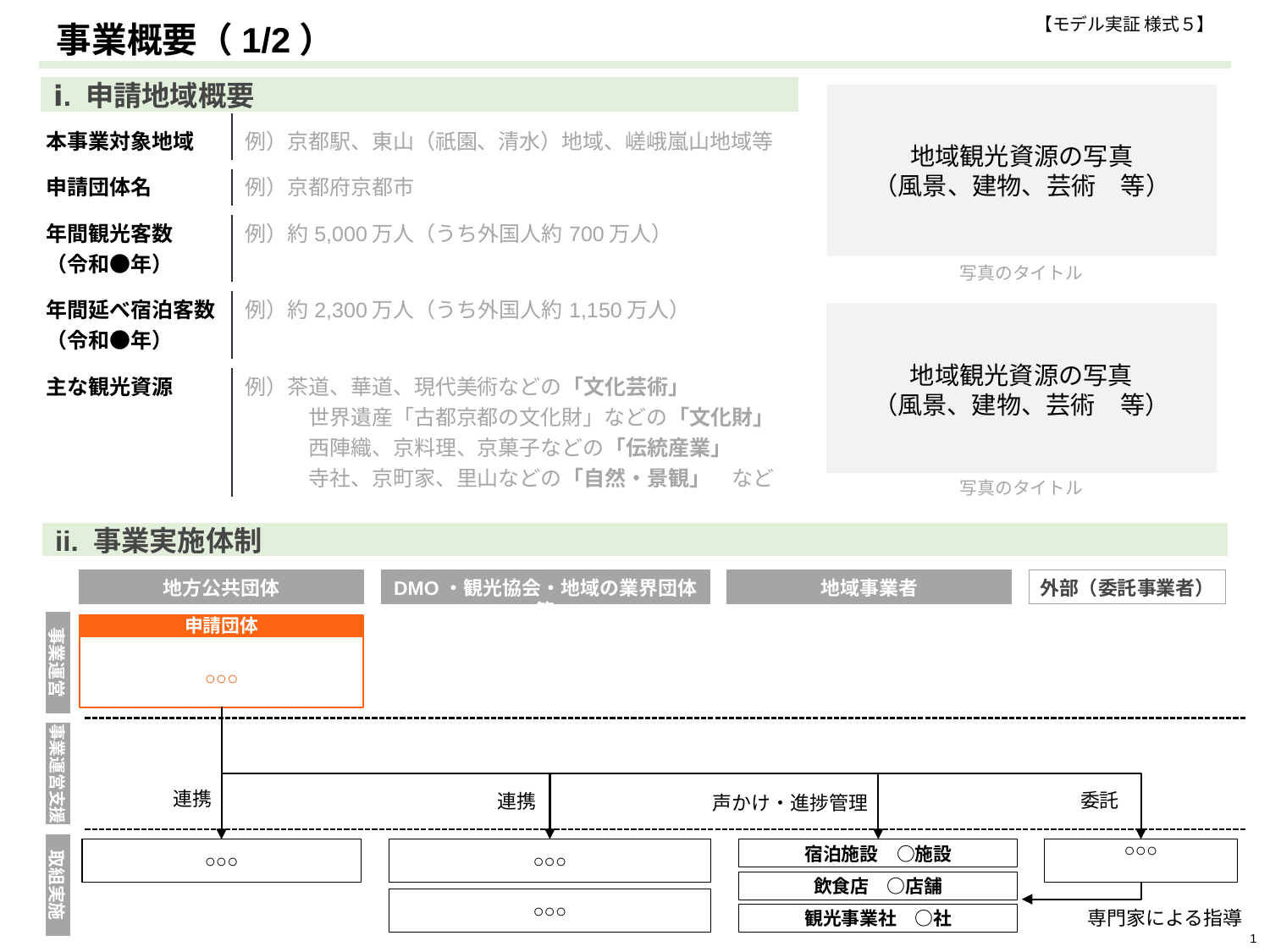

【モデル実証 様式５】
事業概要（1/2）
ⅰ. 申請地域概要
地域観光資源の写真
（風景、建物、芸術　等）
| 本事業対象地域 | 例）京都駅、東山（祇園、清水）地域、嵯峨嵐山地域等 |
| --- | --- |
| 申請団体名 | 例）京都府京都市 |
| 年間観光客数 （令和●年） | 例）約5,000万人（うち外国人約700万人） |
| 年間延べ宿泊客数 （令和●年） | 例）約2,300万人（うち外国人約1,150万人） |
| 主な観光資源 | 例）茶道、華道、現代美術などの「文化芸術」 　　　世界遺産「古都京都の文化財」などの「文化財」 　　　西陣織、京料理、京菓子などの「伝統産業」 　　　寺社、京町家、里山などの「自然・景観」　など |
写真のタイトル
写真の内容が分かるよう、タイトルを記入ください
年間外国人観光客数及び外国人延べ宿泊客数は、直近の数値を記載し、基点とした年度を記載してください。
地域観光資源の写真
（風景、建物、芸術　等）
写真のタイトル
様式１の事業参画団体について、事業の体制図を作成してください。
ii. 事業実施体制
地方公共団体
DMO・観光協会・地域の業界団体等
地域事業者
外部（委託事業者）
事業運営

○○○
申請団体
事業運営支援
連携
委託
連携
声かけ・進捗管理
取組実施
○○○
○○○
宿泊施設　○施設
○○○

飲食店　○店舗
○○○
専門家による指導
観光事業社　○社
1